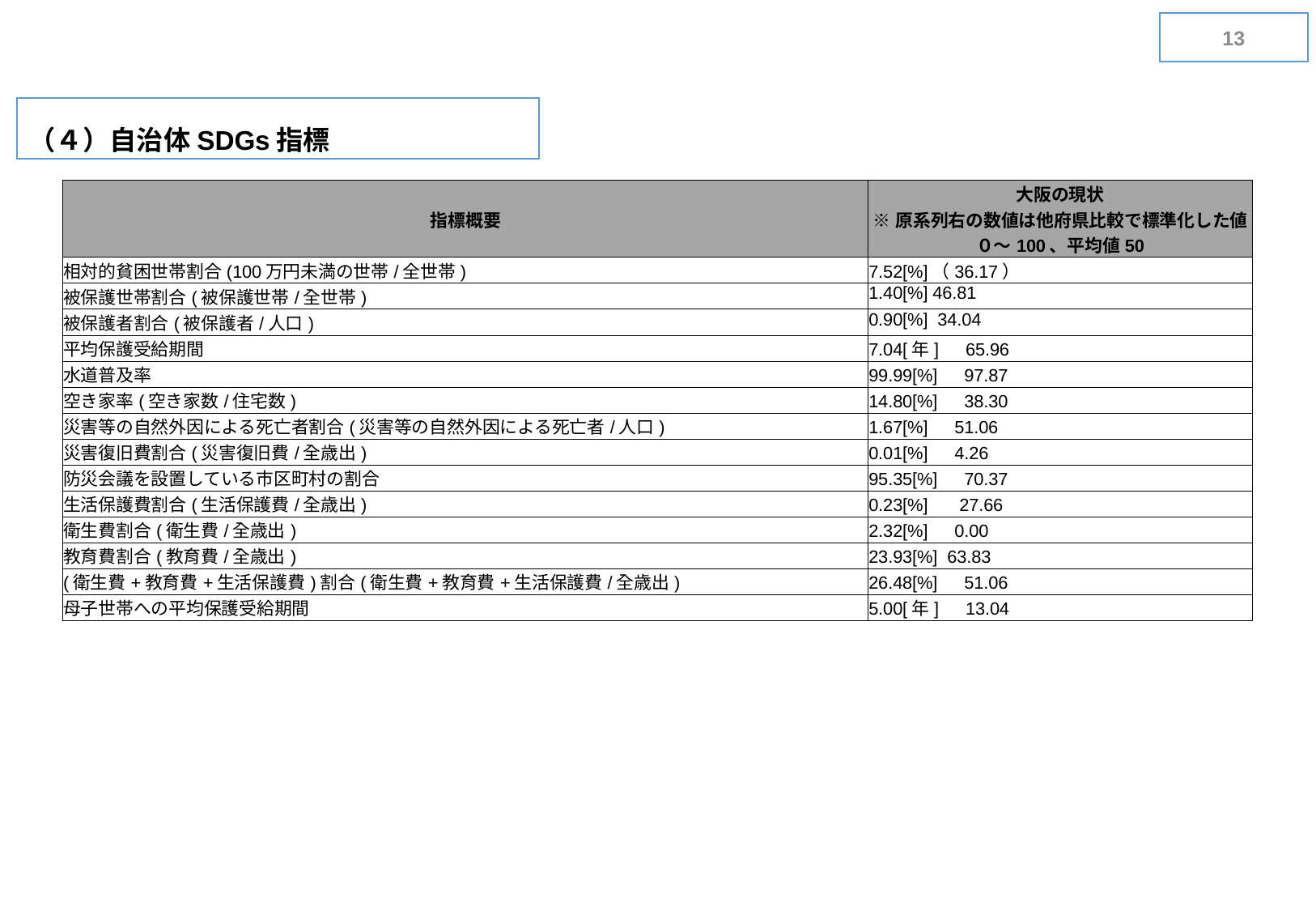

13
（４）自治体SDGs指標
| 指標概要 | 大阪の現状 ※原系列右の数値は他府県比較で標準化した値 ０～100、平均値50 |
| --- | --- |
| 相対的貧困世帯割合(100万円未満の世帯/全世帯) | 7.52[%]（36.17） |
| 被保護世帯割合(被保護世帯/全世帯) | 1.40[%] 46.81 |
| 被保護者割合(被保護者/⼈⼝) | 0.90[%] 34.04 |
| 平均保護受給期間 | 7.04[年]　65.96 |
| ⽔道普及率 | 99.99[%]　97.87 |
| 空き家率(空き家数/住宅数) | 14.80[%]　38.30 |
| 災害等の⾃然外因による死亡者割合(災害等の⾃然外因による死亡者/⼈⼝) | 1.67[%]　51.06 |
| 災害復旧費割合(災害復旧費/全歳出) | 0.01[%]　4.26 |
| 防災会議を設置している市区町村の割合 | 95.35[%]　70.37 |
| ⽣活保護費割合(⽣活保護費/全歳出) | 0.23[%] 　27.66 |
| 衛⽣費割合(衛⽣費/全歳出) | 2.32[%]　0.00 |
| 教育費割合(教育費/全歳出) | 23.93[%] 63.83 |
| (衛⽣費+教育費+⽣活保護費)割合(衛⽣費+教育費+⽣活保護費/全歳出) | 26.48[%]　51.06 |
| ⺟⼦世帯への平均保護受給期間 | 5.00[年]　13.04 |